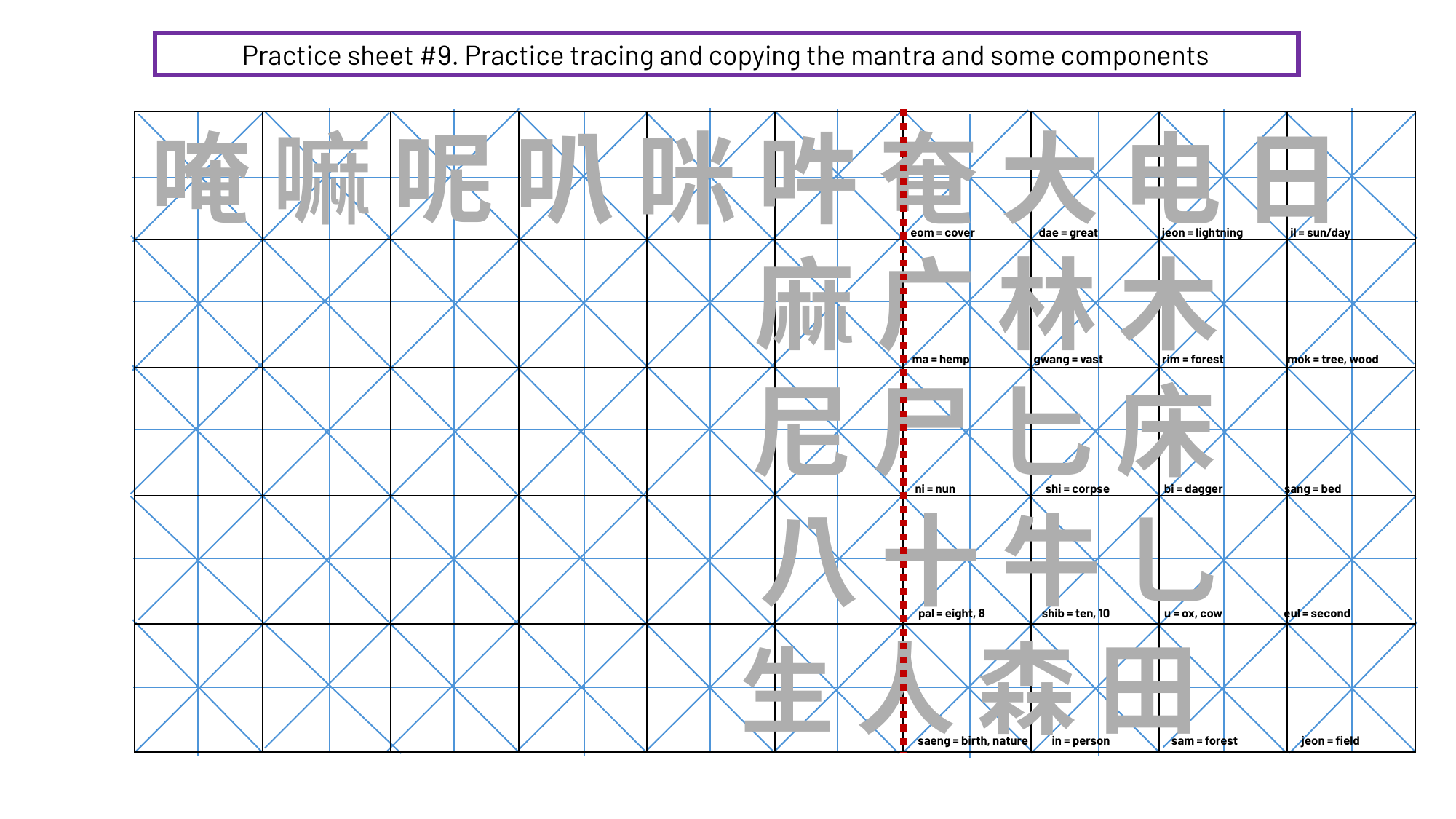

Practice sheet #9. Practice tracing and copying the mantra and some components

唵 嘛 呢 叭 咪 吽 奄 大 电 日
|  |  |  |  |  |  |  |  |  |  |
| --- | --- | --- | --- | --- | --- | --- | --- | --- | --- |
|  |  |  |  |  |  |  |  |  |  |
|  |  |  |  |  |  |  |  |  |  |
|  |  |  |  |  |  |  |  |  |  |
|  |  |  |  |  |  |  |  |  |  |
eom = cover                           dae = great                           jeon = lightning                    il = sun/day
                          麻 广 林 木

ma = hemp                           gwang = vast                         rim = forest                           mok = tree, wood
                          尼 尸 匕 床
ni = nun                                      shi = corpse                       bi = dagger                          sang = bed
                          八 十 牛 乚
pal = eight, 8                        shib = ten, 10                       u = ox, cow                          eul = second
                            生 人 森 田
saeng = birth, nature          in = person                          sam = forest                           jeon = field